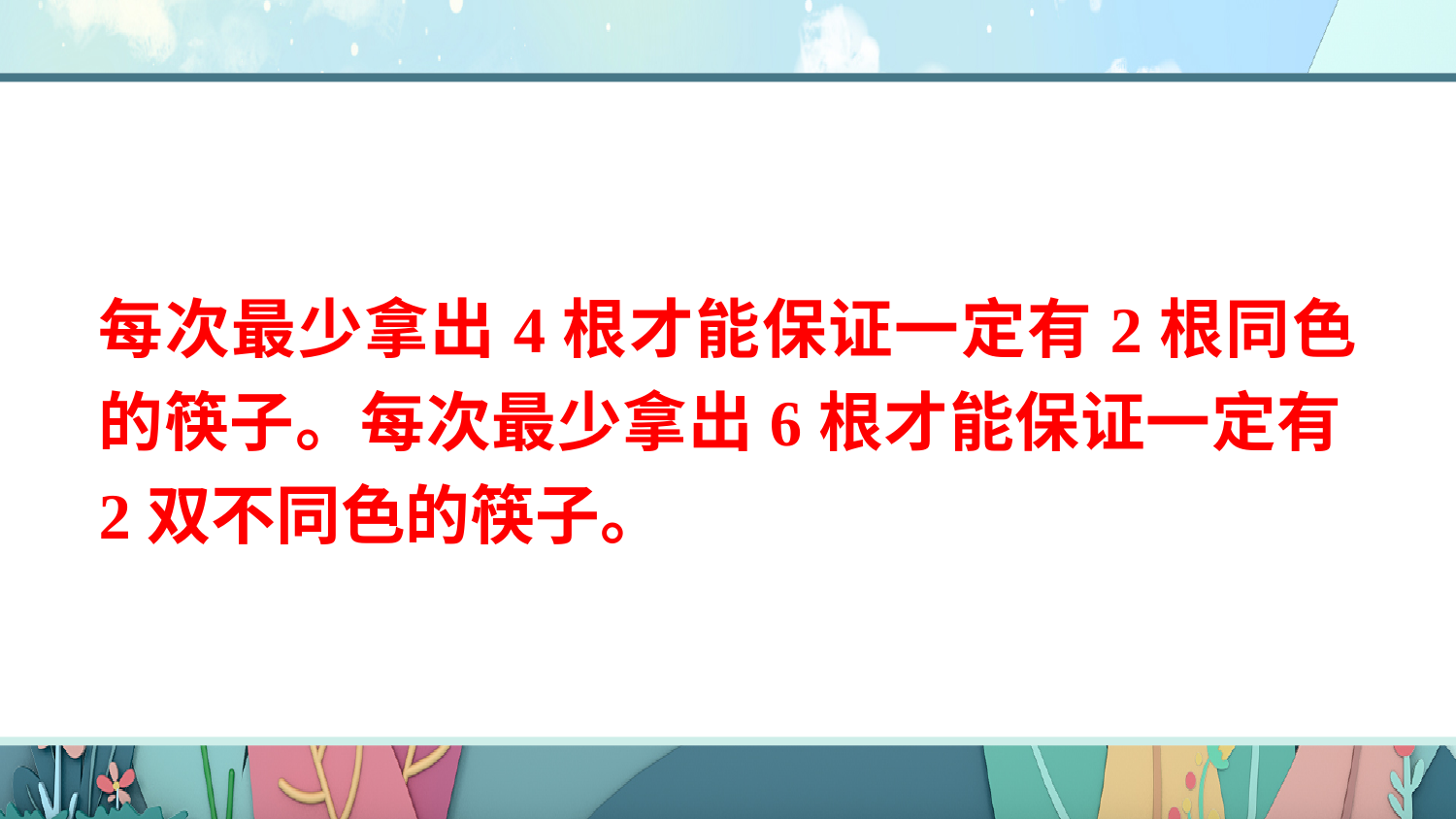

每次最少拿出4根才能保证一定有2根同色的筷子。每次最少拿出6根才能保证一定有2双不同色的筷子。